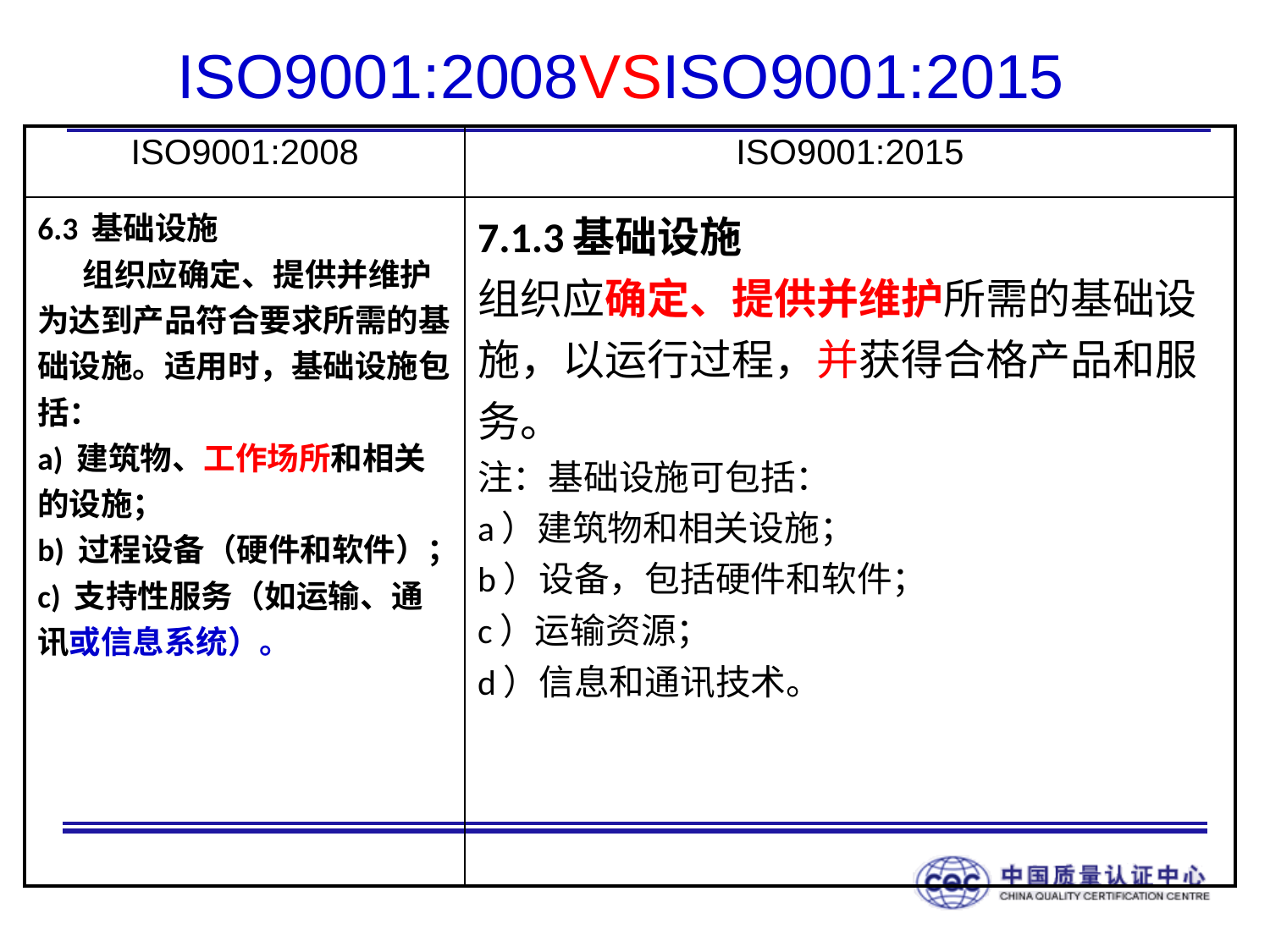

# ISO9001:2008VSISO9001:2015
| ISO9001:2008 | ISO9001:2015 |
| --- | --- |
| 6.3 基础设施 组织应确定、提供并维护为达到产品符合要求所需的基础设施。适用时，基础设施包括： a) 建筑物、工作场所和相关的设施； b) 过程设备（硬件和软件）； c) 支持性服务（如运输、通讯或信息系统）。 | 7.1.3基础设施 组织应确定、提供并维护所需的基础设施，以运行过程，并获得合格产品和服务。 注：基础设施可包括： a）建筑物和相关设施； b）设备，包括硬件和软件； c）运输资源； d）信息和通讯技术。 |